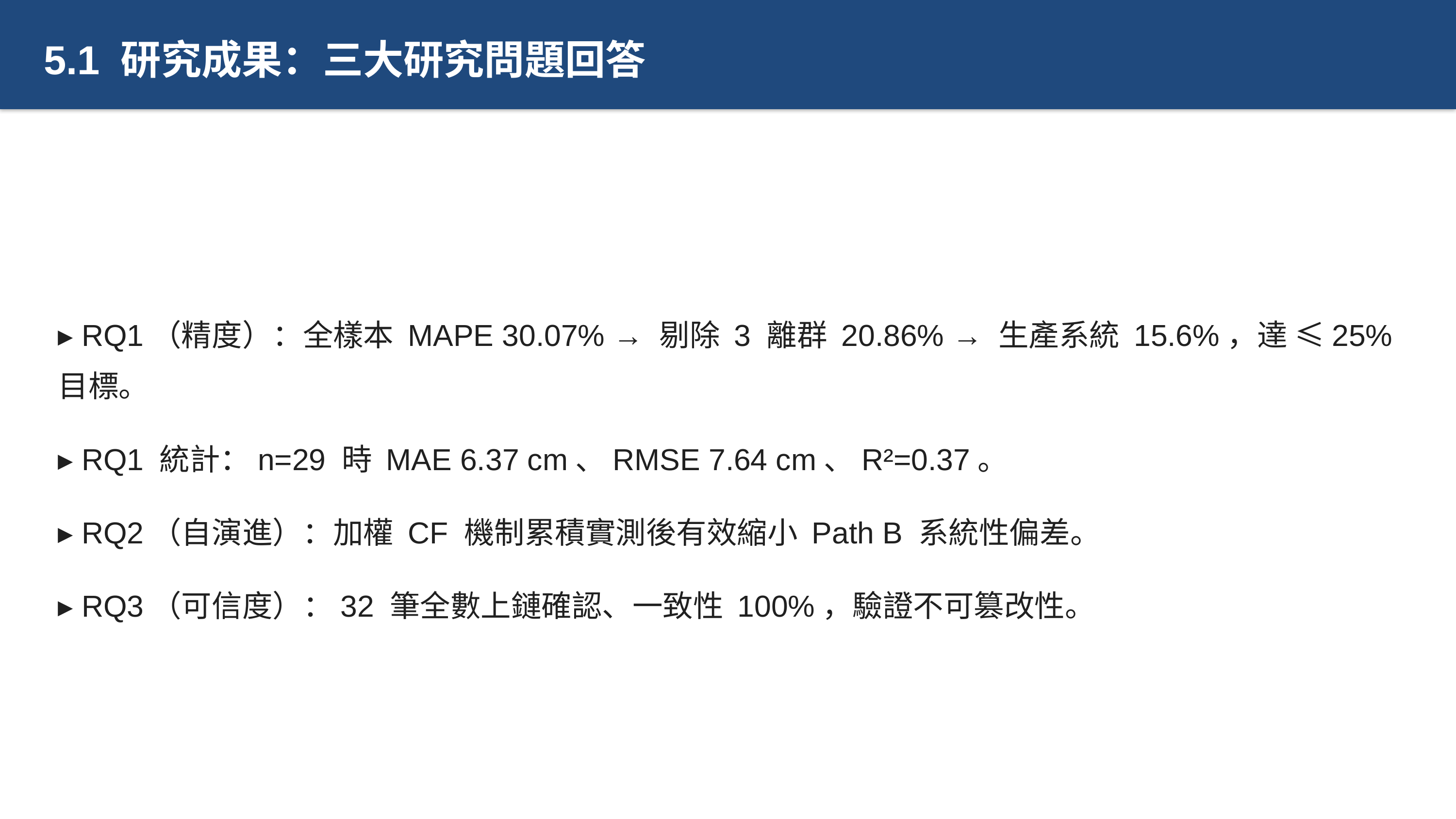

5.1 研究成果：三大研究問題回答
▸ RQ1（精度）：全樣本 MAPE 30.07% → 剔除 3 離群 20.86% → 生產系統 15.6%，達 ≤25% 目標。
▸ RQ1 統計：n=29 時 MAE 6.37 cm、RMSE 7.64 cm、R²=0.37。
▸ RQ2（自演進）：加權 CF 機制累積實測後有效縮小 Path B 系統性偏差。
▸ RQ3（可信度）：32 筆全數上鏈確認、一致性 100%，驗證不可篡改性。